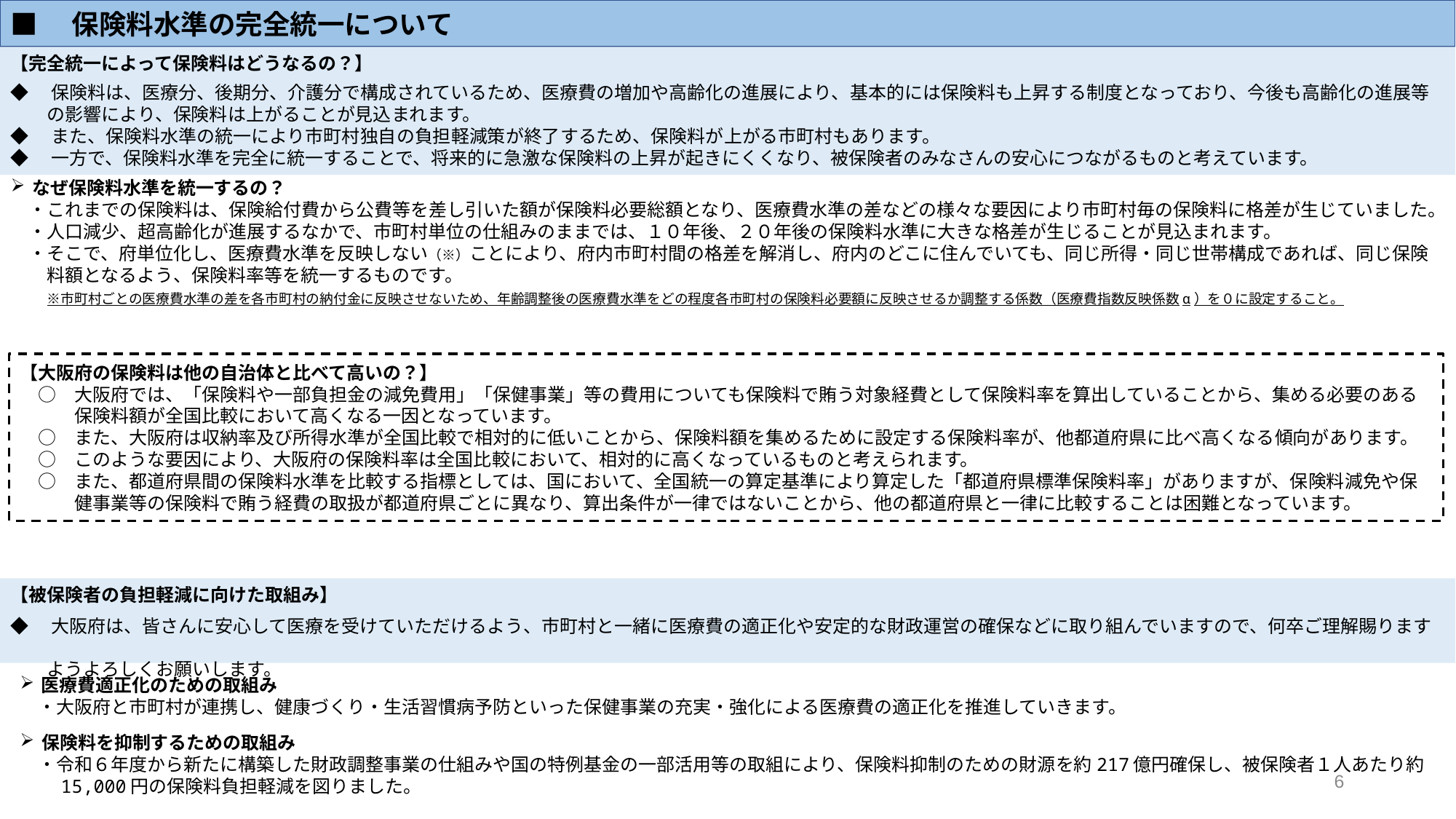

■　保険料水準の完全統一について
【完全統一によって保険料はどうなるの？】

◆　保険料は、医療分、後期分、介護分で構成されているため、医療費の増加や高齢化の進展により、基本的には保険料も上昇する制度となっており、今後も高齢化の進展等
　　の影響により、保険料は上がることが見込まれます。
◆　また、保険料水準の統一により市町村独自の負担軽減策が終了するため、保険料が上がる市町村もあります。
◆　一方で、保険料水準を完全に統一することで、将来的に急激な保険料の上昇が起きにくくなり、被保険者のみなさんの安心につながるものと考えています。
なぜ保険料水準を統一するの？
　・これまでの保険料は、保険給付費から公費等を差し引いた額が保険料必要総額となり、医療費水準の差などの様々な要因により市町村毎の保険料に格差が生じていました。
　・人口減少、超高齢化が進展するなかで、市町村単位の仕組みのままでは、１０年後、２０年後の保険料水準に大きな格差が生じることが見込まれます。
　・そこで、府単位化し、医療費水準を反映しない（※）ことにより、府内市町村間の格差を解消し、府内のどこに住んでいても、同じ所得・同じ世帯構成であれば、同じ保険
　　料額となるよう、保険料率等を統一するものです。
　　※市町村ごとの医療費水準の差を各市町村の納付金に反映させないため、年齢調整後の医療費水準をどの程度各市町村の保険料必要額に反映させるか調整する係数（医療費指数反映係数α）を０に設定すること。
【大阪府の保険料は他の自治体と比べて高いの？】
　○　大阪府では、「保険料や一部負担金の減免費用」「保健事業」等の費用についても保険料で賄う対象経費として保険料率を算出していることから、集める必要のある
　　　保険料額が全国比較において高くなる一因となっています。
　○　また、大阪府は収納率及び所得水準が全国比較で相対的に低いことから、保険料額を集めるために設定する保険料率が、他都道府県に比べ高くなる傾向があります。
　○　このような要因により、大阪府の保険料率は全国比較において、相対的に高くなっているものと考えられます。
　○　また、都道府県間の保険料水準を比較する指標としては、国において、全国統一の算定基準により算定した「都道府県標準保険料率」がありますが、保険料減免や保
　　　健事業等の保険料で賄う経費の取扱が都道府県ごとに異なり、算出条件が一律ではないことから、他の都道府県と一律に比較することは困難となっています。
【被保険者の負担軽減に向けた取組み】

◆　大阪府は、皆さんに安心して医療を受けていただけるよう、市町村と一緒に医療費の適正化や安定的な財政運営の確保などに取り組んでいますので、何卒ご理解賜ります
　　ようよろしくお願いします。
医療費適正化のための取組み
　・大阪府と市町村が連携し、健康づくり・生活習慣病予防といった保健事業の充実・強化による医療費の適正化を推進していきます。
保険料を抑制するための取組み
　・令和６年度から新たに構築した財政調整事業の仕組みや国の特例基金の一部活用等の取組により、保険料抑制のための財源を約217億円確保し、被保険者１人あたり約
　　15,000円の保険料負担軽減を図りました。

6